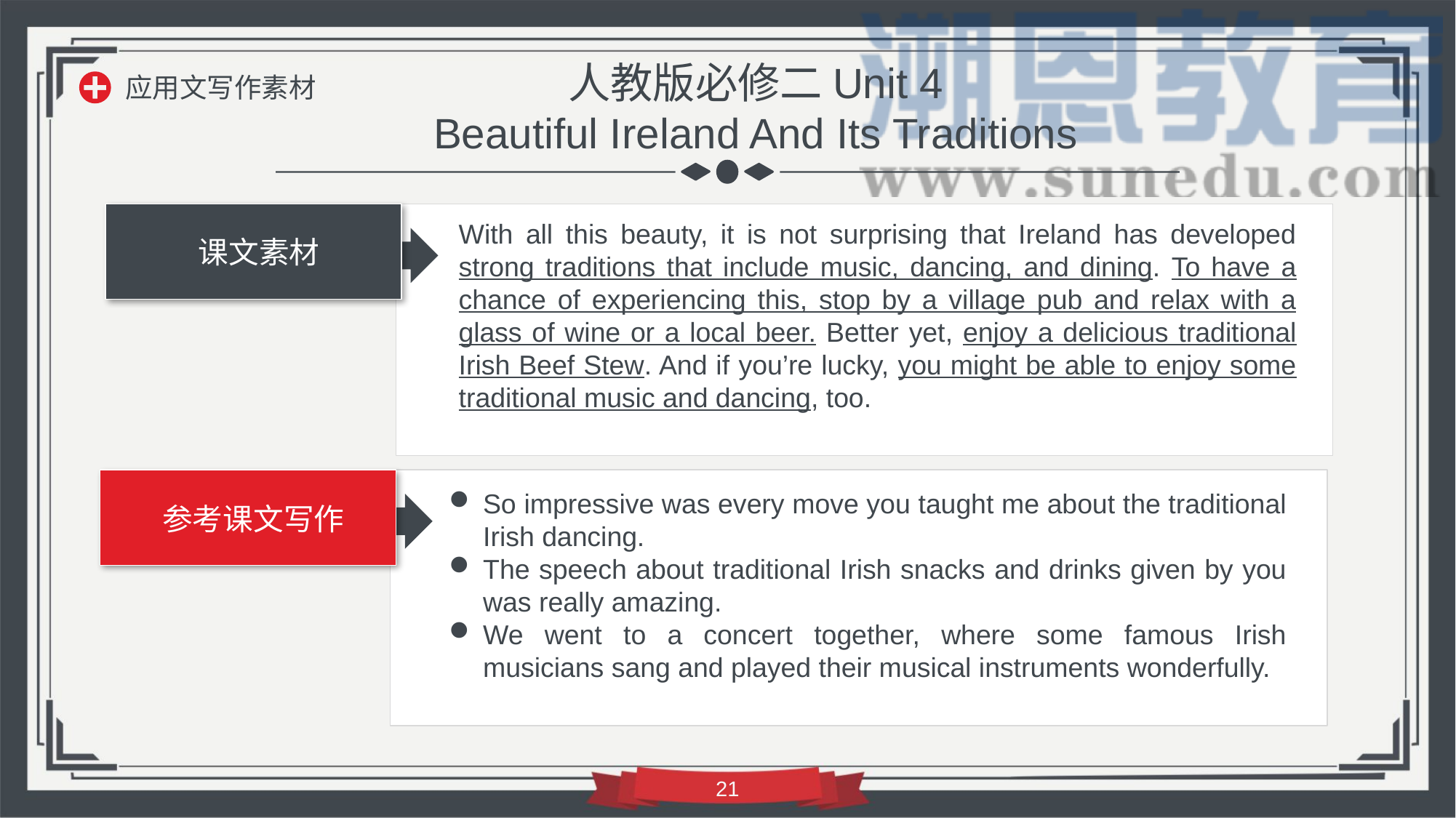

人教版必修二Unit 4
Beautiful Ireland And Its Traditions
应用文写作素材

With all this beauty, it is not surprising that Ireland has developed strong traditions that include music, dancing, and dining. To have a chance of experiencing this, stop by a village pub and relax with a glass of wine or a local beer. Better yet, enjoy a delicious traditional Irish Beef Stew. And if you’re lucky, you might be able to enjoy some traditional music and dancing, too.
课文素材

So impressive was every move you taught me about the traditional Irish dancing.
The speech about traditional Irish snacks and drinks given by you was really amazing.
We went to a concert together, where some famous Irish musicians sang and played their musical instruments wonderfully.

参考课文写作